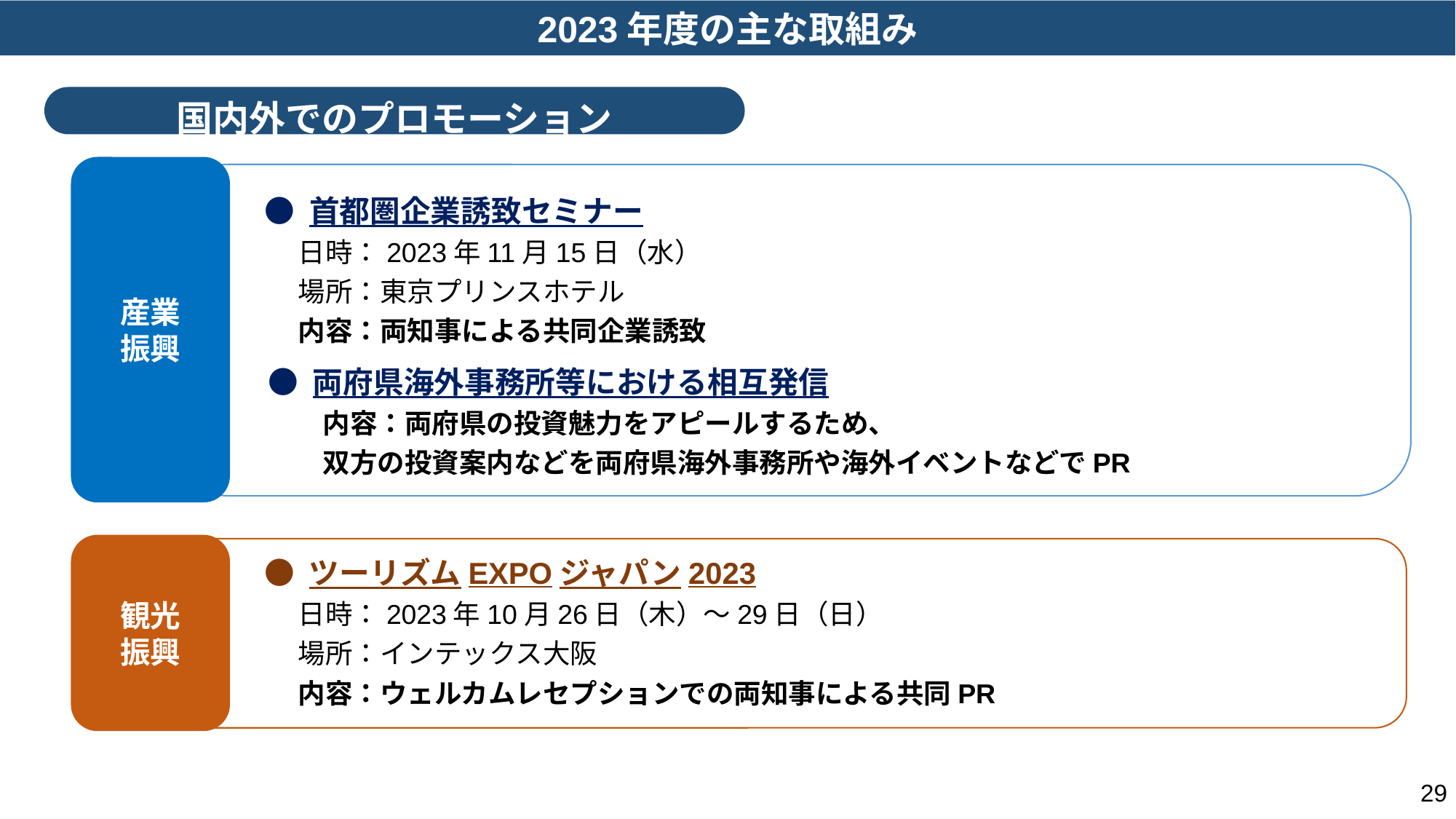

2023年度の主な取組み
国内外でのプロモーション
産業
振興

● 首都圏企業誘致セミナー
　 日時：2023年11月15日（水）
　 場所：東京プリンスホテル
　 内容：両知事による共同企業誘致
● 両府県海外事務所等における相互発信
　　内容：両府県の投資魅力をアピールするため、
　　双方の投資案内などを両府県海外事務所や海外イベントなどでPR
観光
振興

● ツーリズムEXPOジャパン2023
　 日時：2023年10月26日（木）～29日（日）
　 場所：インテックス大阪
　 内容：ウェルカムレセプションでの両知事による共同PR
29